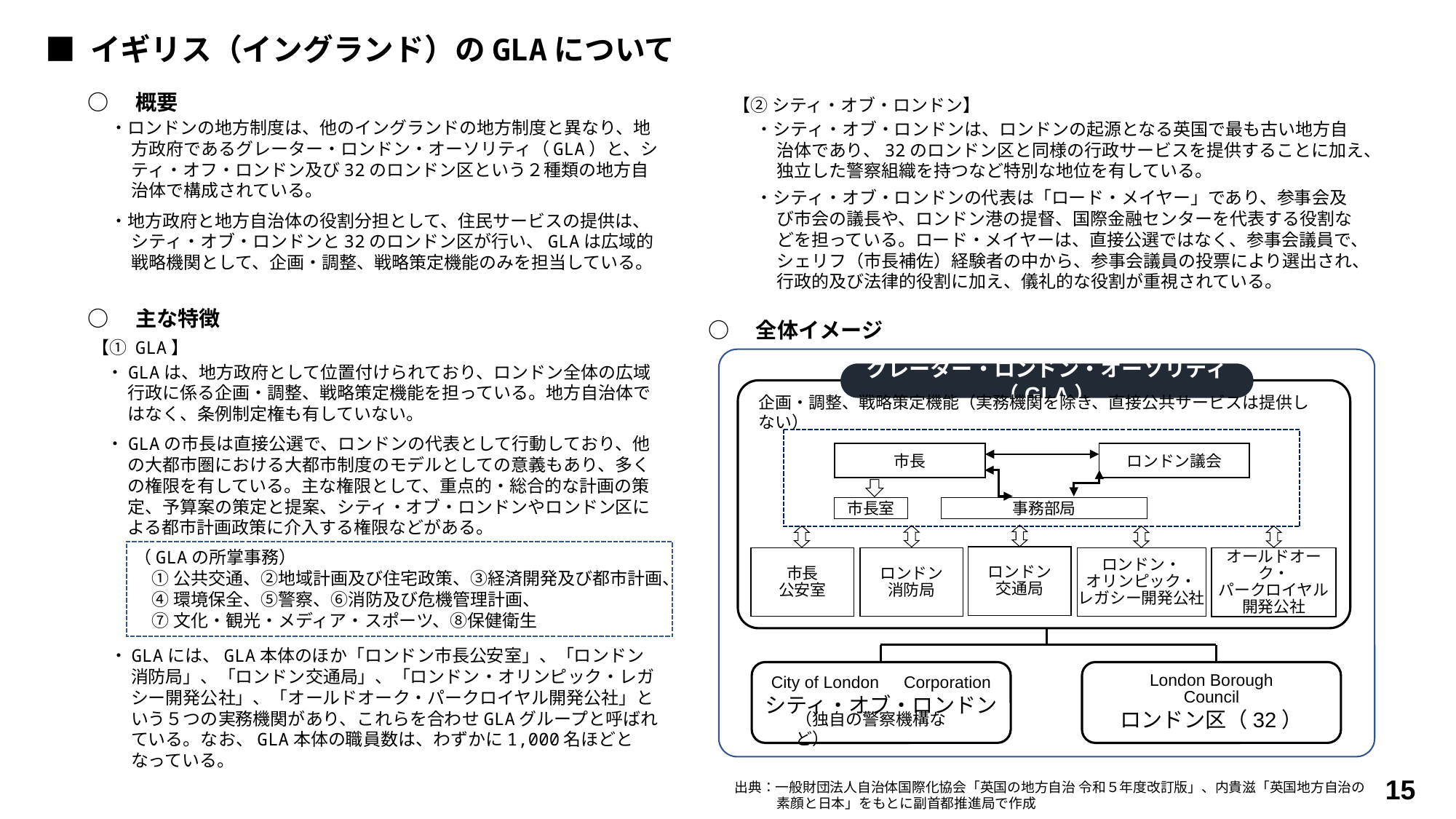

■ イギリス（イングランド）のGLAについて
○　概要
【② シティ・オブ・ロンドン】
・ロンドンの地方制度は、他のイングランドの地方制度と異なり、地方政府であるグレーター・ロンドン・オーソリティ（GLA）と、シティ・オフ・ロンドン及び32のロンドン区という２種類の地方自治体で構成されている。
・地方政府と地方自治体の役割分担として、住民サービスの提供は、シティ・オブ・ロンドンと32のロンドン区が行い、GLAは広域的戦略機関として、企画・調整、戦略策定機能のみを担当している。
・シティ・オブ・ロンドンは、ロンドンの起源となる英国で最も古い地方自治体であり、32のロンドン区と同様の行政サービスを提供することに加え、独立した警察組織を持つなど特別な地位を有している。
・シティ・オブ・ロンドンの代表は「ロード・メイヤー」であり、参事会及び市会の議長や、ロンドン港の提督、国際金融センターを代表する役割などを担っている。ロード・メイヤーは、直接公選ではなく、参事会議員で、シェリフ（市長補佐）経験者の中から、参事会議員の投票により選出され、行政的及び法律的役割に加え、儀礼的な役割が重視されている。
○　主な特徴
○　全体イメージ
【① GLA】

・GLAは、地方政府として位置付けられており、ロンドン全体の広域行政に係る企画・調整、戦略策定機能を担っている。地方自治体ではなく、条例制定権も有していない。
・GLAの市長は直接公選で、ロンドンの代表として行動しており、他の大都市圏における大都市制度のモデルとしての意義もあり、多くの権限を有している。主な権限として、重点的・総合的な計画の策定、予算案の策定と提案、シティ・オブ・ロンドンやロンドン区による都市計画政策に介入する権限などがある。
グレーター・ロンドン・オーソリティ（GLA）

企画・調整、戦略策定機能（実務機関を除き、直接公共サービスは提供しない）

ロンドン議会
市長

市長室
事務部局

（GLAの所掌事務）

ロンドン
交通局
市長
公安室
ロンドン
消防局
ロンドン・
オリンピック・
レガシー開発公社
オールドオーク・
パークロイヤル
開発公社
①公共交通、②地域計画及び住宅政策、③経済開発及び都市計画、
④環境保全、⑤警察、⑥消防及び危機管理計画、
⑦文化・観光・メディア・スポーツ、⑧保健衛生
・GLAには、GLA本体のほか「ロンドン市長公安室」、「ロンドン消防局」、「ロンドン交通局」、「ロンドン・オリンピック・レガシー開発公社」、「オールドオーク・パークロイヤル開発公社」という５つの実務機関があり、これらを合わせGLAグループと呼ばれている。なお、GLA本体の職員数は、わずかに1,000名ほどとなっている。
City of London　Corporation
シティ・オブ・ロンドン
London Borough
Council
ロンドン区（32）
（独自の警察機構など）
15
出典：一般財団法人自治体国際化協会「英国の地方自治 令和５年度改訂版」、内貴滋「英国地方自治の素顔と日本」をもとに副首都推進局で作成